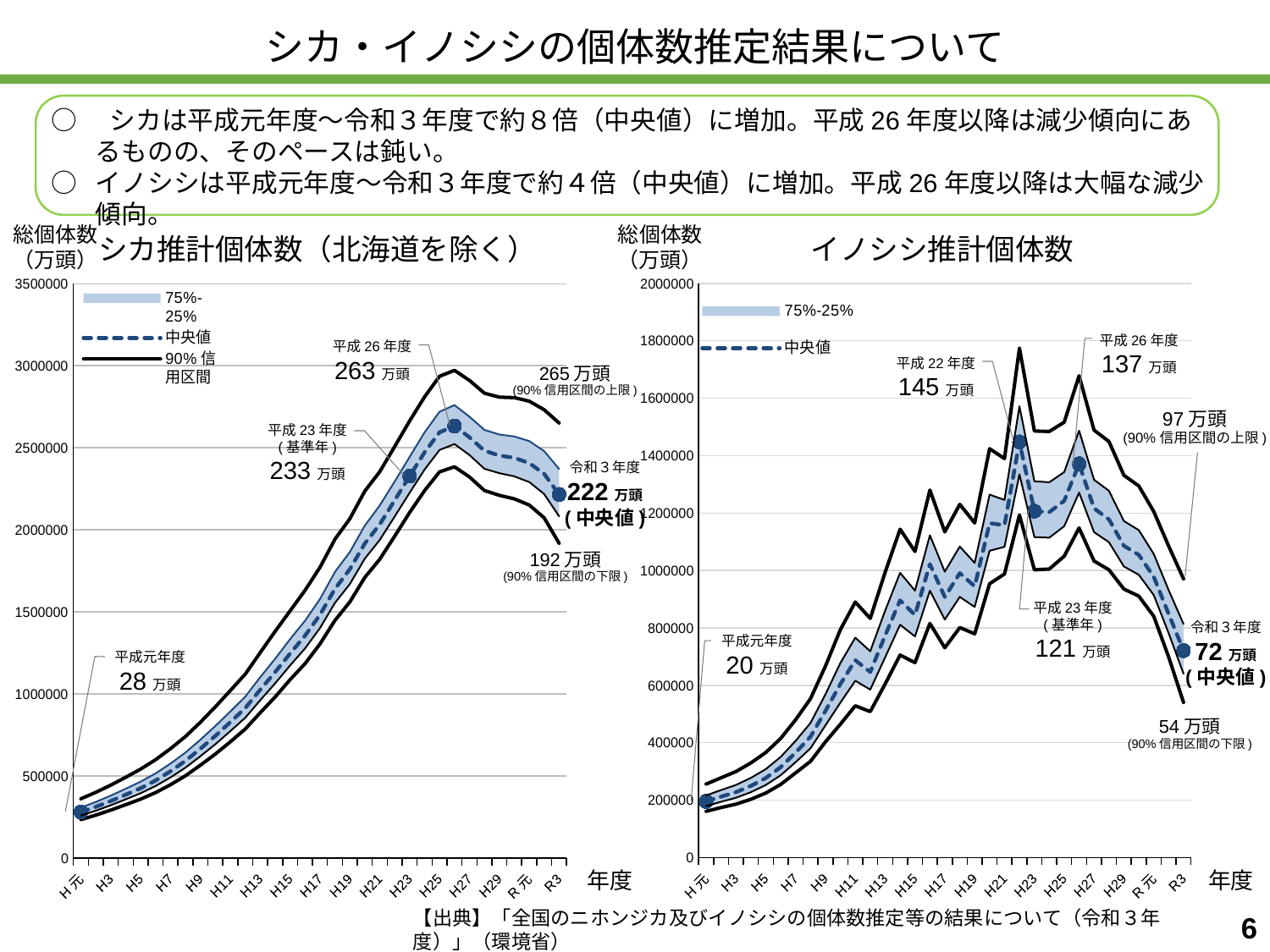

シカ・イノシシの個体数推定結果について

 ○　シカは平成元年度～令和３年度で約８倍（中央値）に増加。平成26年度以降は減少傾向にあるものの、そのペースは鈍い。
 ○  イノシシは平成元年度～令和３年度で約４倍（中央値）に増加。平成26年度以降は大幅な減少傾向。
総個体数
（万頭）
総個体数
（万頭）
シカ推計個体数（北海道を除く）
イノシシ推計個体数

### Chart

| Category | 25% | 75%-25% | 90%信用区間下限 | 中央値 | 90%信用区間 | 50%信用区間 | 25% |
|---|---|---|---|---|---|---|---|
| H元 | 257941.0 | 48491.0 | 233149.0 | 279284.0 | 360124.0 | 306432.0 | 257941.0 |
| H2 | 287548.0 | 53488.0 | 260482.0 | 311174.0 | 399586.0 | 341036.0 | 287548.0 |
| H3 | 320708.0 | 58818.0 | 290930.0 | 346542.0 | 443264.0 | 379526.0 | 320708.0 |
| H4 | 356890.0 | 64620.0 | 324297.0 | 385224.0 | 491239.0 | 421510.0 | 356890.0 |
| H5 | 394095.0 | 70631.0 | 358088.0 | 424799.0 | 541234.0 | 464726.0 | 394095.0 |
| H6 | 437959.0 | 77055.0 | 397959.0 | 471706.0 | 598546.0 | 515014.0 | 437959.0 |
| H7 | 490527.0 | 84499.0 | 446145.0 | 528074.0 | 665598.0 | 575026.0 | 490527.0 |
| H8 | 549828.0 | 92570.0 | 500550.0 | 591550.0 | 740017.0 | 642398.0 | 549828.0 |
| H9 | 619798.0 | 100752.0 | 565310.0 | 665594.0 | 826738.0 | 720550.0 | 619798.0 |
| H10 | 692953.0 | 111023.0 | 633039.0 | 743739.0 | 921098.0 | 803976.0 | 692953.0 |
| H11 | 772801.0 | 119671.0 | 707441.0 | 827716.0 | 1019893.0 | 892472.0 | 772801.0 |
| H12 | 854173.0 | 128660.0 | 785702.0 | 913408.0 | 1120253.0 | 982833.0 | 854173.0 |
| H13 | 961324.0 | 139866.0 | 884627.0 | 1025174.0 | 1251429.0 | 1101190.0 | 961324.0 |
| H14 | 1063832.0 | 149987.0 | 981048.0 | 1132527.0 | 1380507.0 | 1213819.0 | 1063832.0 |
| H15 | 1172860.0 | 160132.0 | 1086402.0 | 1245441.0 | 1505536.0 | 1332992.0 | 1172860.0 |
| H16 | 1276916.0 | 169049.0 | 1183849.0 | 1354476.0 | 1630745.0 | 1445965.0 | 1276916.0 |
| H17 | 1400347.0 | 176994.0 | 1304004.0 | 1481302.0 | 1770875.0 | 1577341.0 | 1400347.0 |
| H18 | 1553754.0 | 188919.0 | 1447106.0 | 1639693.0 | 1942171.0 | 1742673.0 | 1553754.0 |
| H19 | 1669395.0 | 195216.0 | 1560138.0 | 1760129.0 | 2067410.0 | 1864611.0 | 1669395.0 |
| H20 | 1824175.0 | 201197.0 | 1709511.0 | 1916036.0 | 2235761.0 | 2025372.0 | 1824175.0 |
| H21 | 1938192.0 | 210308.0 | 1820425.0 | 2033268.0 | 2354153.0 | 2148500.0 | 1938192.0 |
| H22 | 2081402.0 | 213207.0 | 1961149.0 | 2179905.0 | 2507728.0 | 2294609.0 | 2081402.0 |
| H23 | 2226071.0 | 218744.0 | 2105721.0 | 2327249.0 | 2663554.0 | 2444815.0 | 2226071.0 |
| H24 | 2367469.0 | 226906.0 | 2239162.0 | 2472475.0 | 2810585.0 | 2594375.0 | 2367469.0 |
| H25 | 2486729.0 | 233335.0 | 2353147.0 | 2594106.0 | 2936044.0 | 2720064.0 | 2486729.0 |
| H26 | 2522705.0 | 237308.0 | 2384017.0 | 2633087.0 | 2971903.0 | 2760013.0 | 2522705.0 |
| H27 | 2456049.0 | 233661.0 | 2322296.0 | 2563917.0 | 2910637.0 | 2689710.0 | 2456049.0 |
| H28 | 2372246.0 | 236950.0 | 2239525.0 | 2482372.0 | 2832695.0 | 2609196.0 | 2372246.0 |
| H29 | 2345452.0 | 235263.0 | 2210014.0 | 2452548.0 | 2808791.0 | 2580715.0 | 2345452.0 |
| H30 | 2325897.0 | 243069.0 | 2188837.0 | 2438758.0 | 2805603.0 | 2568966.0 | 2325897.0 |
| R元 | 2291057.0 | 249948.0 | 2151142.0 | 2406601.0 | 2783951.0 | 2541005.0 | 2291057.0 |
| R2 | 2218253.0 | 261403.0 | 2073422.0 | 2341064.0 | 2731792.0 | 2479656.0 | 2218253.0 |
| R3 | 2082193.0 | 288595.0 | 1918139.0 | 2215520.0 | 2650789.0 | 2370788.0 | 2082193.0 |

### Chart

| Category | 25% | 75%-25% | 中央値 | 90%信用区間 | 75% | 90%信用区間下限 | 25% |
|---|---|---|---|---|---|---|---|
| H元 | 179342.0 | 37121.0 | 195505.0 | 255807.0 | 216463.0 | 160861.0 | 179342.0 |
| H2 | 194246.0 | 40665.0 | 211934.0 | 277783.0 | 234911.0 | 174067.0 | 194246.0 |
| H3 | 208025.0 | 44770.0 | 227663.0 | 299556.0 | 252795.0 | 185874.0 | 208025.0 |
| H4 | 227559.0 | 49800.0 | 249293.0 | 329404.0 | 277359.0 | 202821.0 | 227559.0 |
| H5 | 252439.0 | 55632.0 | 276940.0 | 365714.0 | 308071.0 | 224624.0 | 252439.0 |
| H6 | 286511.0 | 63901.0 | 314831.0 | 414958.0 | 350412.0 | 254644.0 | 286511.0 |
| H7 | 332263.0 | 74061.0 | 365648.0 | 480009.0 | 406324.0 | 294992.0 | 332263.0 |
| H8 | 380594.0 | 88354.0 | 421207.0 | 553667.0 | 468948.0 | 335076.0 | 380594.0 |
| H9 | 460449.0 | 108531.0 | 511002.0 | 667175.0 | 568980.0 | 403012.0 | 460449.0 |
| H10 | 539488.0 | 138063.0 | 604414.0 | 793881.0 | 677551.0 | 464523.0 | 539488.0 |
| H11 | 615811.0 | 149908.0 | 687335.0 | 889916.0 | 765719.0 | 528566.0 | 615811.0 |
| H12 | 584704.0 | 133601.0 | 646150.0 | 832883.0 | 718305.0 | 508159.0 | 584704.0 |
| H13 | 697215.0 | 162759.0 | 773278.0 | 993774.0 | 859974.0 | 604615.0 | 697215.0 |
| H14 | 810902.0 | 180920.0 | 895717.0 | 1143656.0 | 991822.0 | 705275.0 | 810902.0 |
| H15 | 769921.0 | 159691.0 | 844763.0 | 1066132.0 | 929612.0 | 678815.0 | 769921.0 |
| H16 | 929423.0 | 193276.0 | 1022030.0 | 1280203.0 | 1122699.0 | 815451.0 | 929423.0 |
| H17 | 828804.0 | 166990.0 | 907601.0 | 1134435.0 | 995794.0 | 730632.0 | 828804.0 |
| H18 | 907892.0 | 175545.0 | 990668.0 | 1230290.0 | 1083437.0 | 800942.0 | 907892.0 |
| H19 | 872638.0 | 153644.0 | 944928.0 | 1165535.0 | 1026282.0 | 779231.0 | 872638.0 |
| H20 | 1068586.0 | 195815.0 | 1164718.0 | 1424082.0 | 1264401.0 | 953732.0 | 1068586.0 |
| H21 | 1082388.0 | 163361.0 | 1157595.0 | 1389701.0 | 1245749.0 | 987792.0 | 1082388.0 |
| H22 | 1335068.0 | 237009.0 | 1447669.0 | 1774734.0 | 1572077.0 | 1193127.0 | 1335068.0 |
| H23 | 1116161.0 | 194604.0 | 1206827.0 | 1485647.0 | 1310765.0 | 1002433.0 | 1116161.0 |
| H24 | 1114239.0 | 193070.0 | 1203024.0 | 1484093.0 | 1307309.0 | 1004957.0 | 1114239.0 |
| H25 | 1154048.0 | 188573.0 | 1242541.0 | 1516389.0 | 1342621.0 | 1049723.0 | 1154048.0 |
| H26 | 1271251.0 | 215942.0 | 1371199.0 | 1678216.0 | 1487193.0 | 1148101.0 | 1271251.0 |
| H27 | 1133578.0 | 182476.0 | 1216423.0 | 1488858.0 | 1316054.0 | 1032922.0 | 1133578.0 |
| H28 | 1098350.0 | 179192.0 | 1178052.0 | 1449241.0 | 1277542.0 | 1002338.0 | 1098350.0 |
| H29 | 1014027.0 | 158159.0 | 1085814.0 | 1331454.0 | 1172186.0 | 935377.0 | 1014027.0 |
| H30 | 984934.0 | 155428.0 | 1054400.0 | 1294512.0 | 1140362.0 | 910411.0 | 984934.0 |
| R元 | 914250.0 | 143192.0 | 978556.0 | 1205539.0 | 1057442.0 | 840423.0 | 914250.0 |
| R2 | 781441.0 | 150129.0 | 848180.0 | 1085060.0 | 931570.0 | 698631.0 | 781441.0 |
| R3 | 640192.0 | 173110.0 | 720833.0 | 970720.0 | 813302.0 | 540092.0 | 640192.0 |
平成26年度
137万頭
平成26年度
263万頭
平成22年度
145万頭
265万頭
(90%信用区間の上限)
97万頭
(90%信用区間の上限)
平成23年度
(基準年)
233万頭
令和３年度
222万頭
(中央値)
192万頭
(90%信用区間の下限)
平成23年度
(基準年)
121万頭
令和３年度
72万頭
(中央値)
平成元年度
20万頭
平成元年度
28万頭
54万頭
(90%信用区間の下限)
年度
年度
【出典】「全国のニホンジカ及びイノシシの個体数推定等の結果について（令和３年度）」（環境省）
6